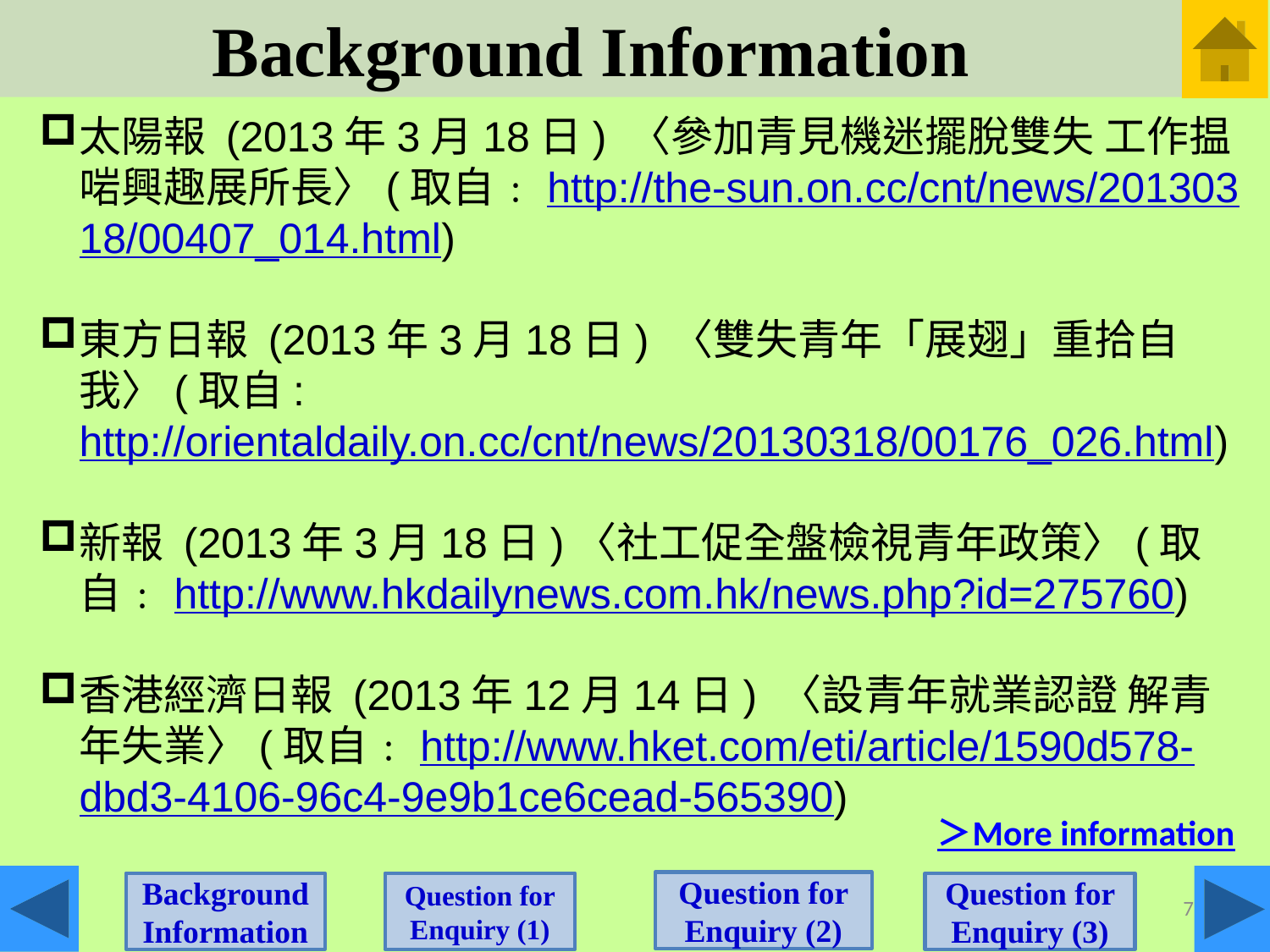

Background Information

太陽報 (2013年3月18日) 〈參加青見機迷擺脫雙失 工作揾啱興趣展所長〉(取自﹕http://the-sun.on.cc/cnt/news/20130318/00407_014.html)

東方日報 (2013年3月18日) 〈雙失青年「展翅」重拾自我〉(取自: http://orientaldaily.on.cc/cnt/news/20130318/00176_026.html)

新報 (2013年3月18日)〈社工促全盤檢視青年政策〉(取自﹕http://www.hkdailynews.com.hk/news.php?id=275760)

香港經濟日報 (2013年12月14日) 〈設青年就業認證 解青年失業〉(取自﹕http://www.hket.com/eti/article/1590d578-dbd3-4106-96c4-9e9b1ce6cead-565390)

＞More information

Question for Enquiry (2)
Question for Enquiry (1)
Background Information

Question for Enquiry (3)

7